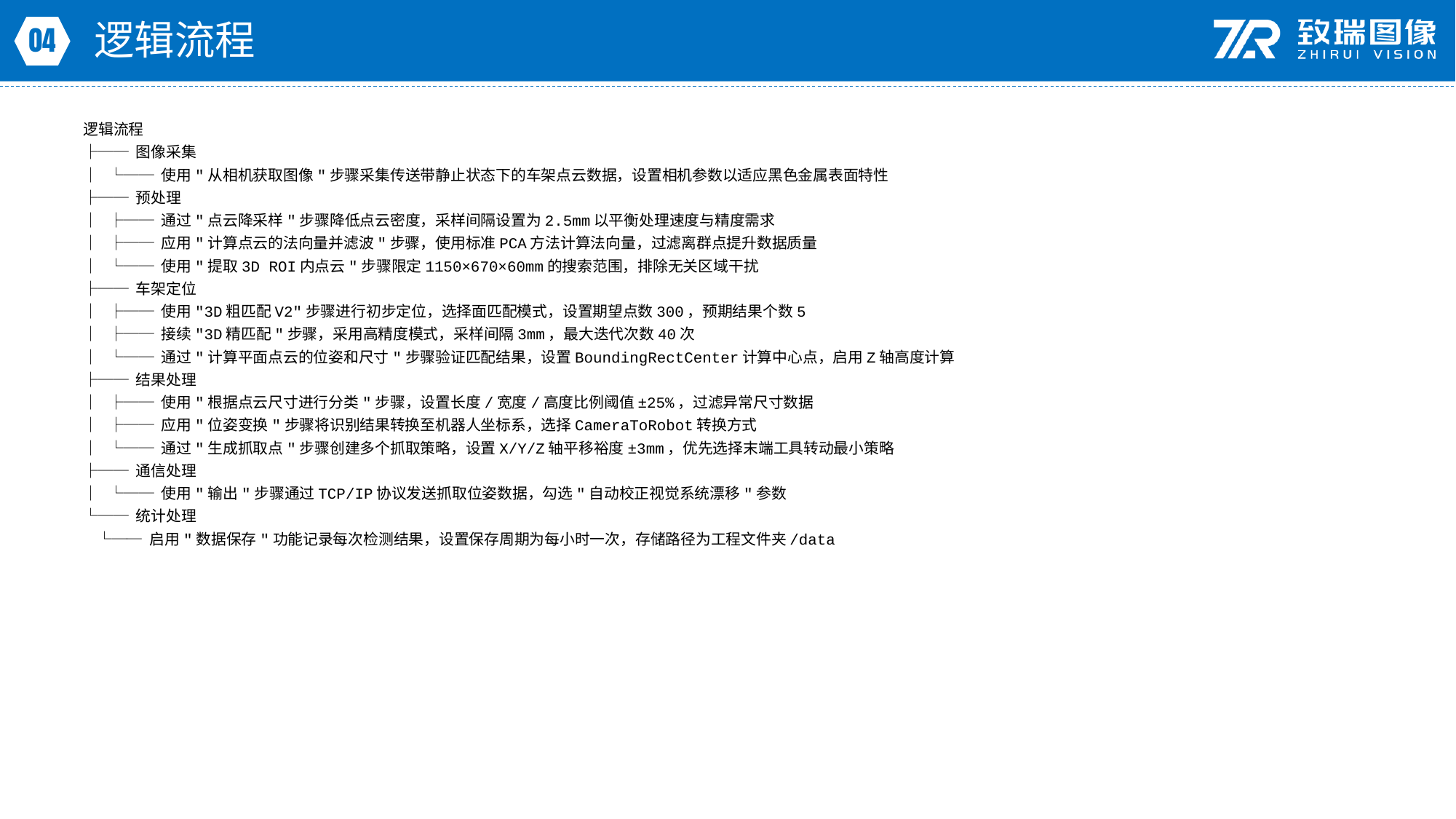

逻辑流程
04

逻辑流程
├── 图像采集
│   └── 使用"从相机获取图像"步骤采集传送带静止状态下的车架点云数据，设置相机参数以适应黑色金属表面特性
├── 预处理
│   ├── 通过"点云降采样"步骤降低点云密度，采样间隔设置为2.5mm以平衡处理速度与精度需求
│   ├── 应用"计算点云的法向量并滤波"步骤，使用标准PCA方法计算法向量，过滤离群点提升数据质量
│   └── 使用"提取3D ROI内点云"步骤限定1150×670×60mm的搜索范围，排除无关区域干扰
├── 车架定位
│   ├── 使用"3D粗匹配V2"步骤进行初步定位，选择面匹配模式，设置期望点数300，预期结果个数5
│   ├── 接续"3D精匹配"步骤，采用高精度模式，采样间隔3mm，最大迭代次数40次
│   └── 通过"计算平面点云的位姿和尺寸"步骤验证匹配结果，设置BoundingRectCenter计算中心点，启用Z轴高度计算
├── 结果处理
│   ├── 使用"根据点云尺寸进行分类"步骤，设置长度/宽度/高度比例阈值±25%，过滤异常尺寸数据
│   ├── 应用"位姿变换"步骤将识别结果转换至机器人坐标系，选择CameraToRobot转换方式
│   └── 通过"生成抓取点"步骤创建多个抓取策略，设置X/Y/Z轴平移裕度±3mm，优先选择末端工具转动最小策略
├── 通信处理
│   └── 使用"输出"步骤通过TCP/IP协议发送抓取位姿数据，勾选"自动校正视觉系统漂移"参数
└── 统计处理
    └── 启用"数据保存"功能记录每次检测结果，设置保存周期为每小时一次，存储路径为工程文件夹/data